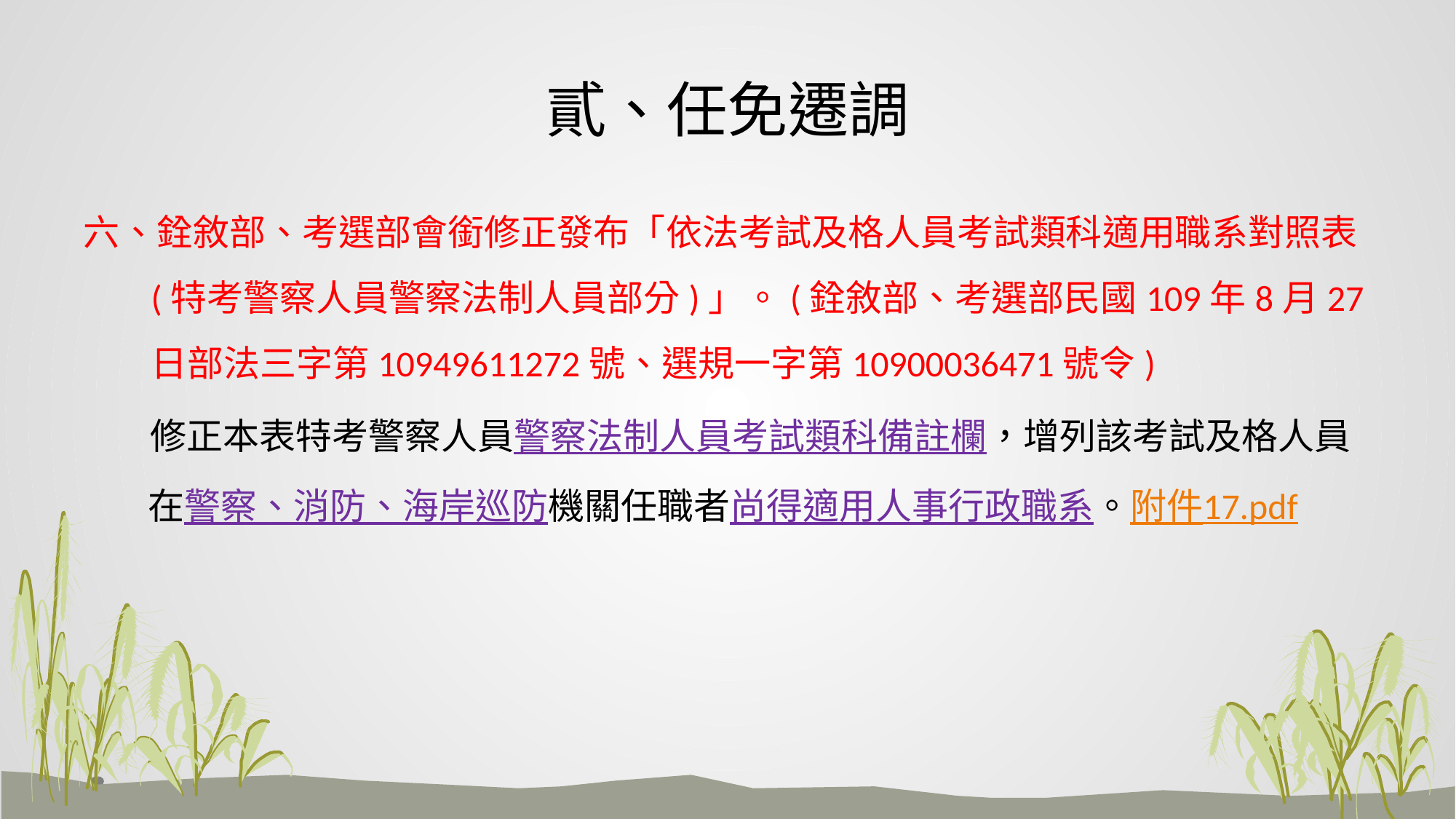

# 貳、任免遷調
六、銓敘部、考選部會銜修正發布「依法考試及格人員考試類科適用職系對照表(特考警察人員警察法制人員部分)」。(銓敘部、考選部民國109年8月27日部法三字第10949611272號、選規一字第10900036471號令)
修正本表特考警察人員警察法制人員考試類科備註欄，增列該考試及格人員在警察、消防、海岸巡防機關任職者尚得適用人事行政職系。附件17.pdf